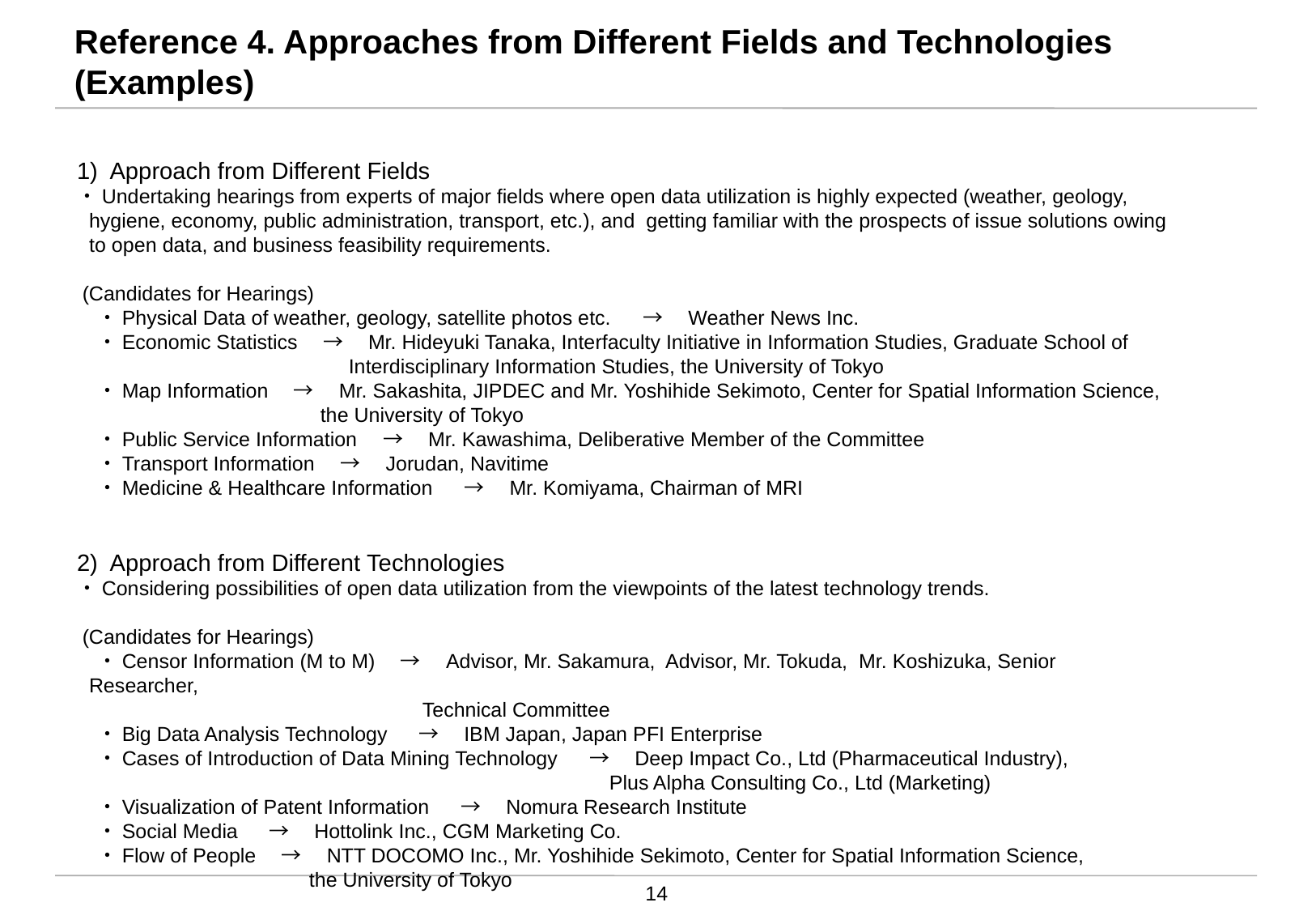

# Reference 4. Approaches from Different Fields and Technologies (Examples)
1)  Approach from Different Fields
・Undertaking hearings from experts of major fields where open data utilization is highly expected (weather, geology, hygiene, economy, public administration, transport, etc.), and  getting familiar with the prospects of issue solutions owing to open data, and business feasibility requirements.

 (Candidates for Hearings)
　・Physical Data of weather, geology, satellite photos etc. 　→　Weather News Inc.
　・Economic Statistics　→　Mr. Hideyuki Tanaka, Interfaculty Initiative in Information Studies, Graduate School of
                                                Interdisciplinary Information Studies, the University of Tokyo
　・Map Information　→　Mr. Sakashita, JIPDEC and Mr. Yoshihide Sekimoto, Center for Spatial Information Science,
                                           the University of Tokyo
　・Public Service Information　→　Mr. Kawashima, Deliberative Member of the Committee
　・Transport Information　→　Jorudan, Navitime
　・Medicine & Healthcare Information 　→　Mr. Komiyama, Chairman of MRI

2)  Approach from Different Technologies
・Considering possibilities of open data utilization from the viewpoints of the latest technology trends.

 (Candidates for Hearings)
　・Censor Information (M to M)　→　Advisor, Mr. Sakamura,  Advisor, Mr. Tokuda,  Mr. Koshizuka, Senior Researcher,
                                                             Technical Committee
　・Big Data Analysis Technology 　→　IBM Japan, Japan PFI Enterprise
　・Cases of Introduction of Data Mining Technology 　→　Deep Impact Co., Ltd (Pharmaceutical Industry),
                                                                                              Plus Alpha Consulting Co., Ltd (Marketing)
　・Visualization of Patent Information 　→　Nomura Research Institute
　・Social Media 　→　Hottolink Inc., CGM Marketing Co.
　・Flow of People　→　NTT DOCOMO Inc., Mr. Yoshihide Sekimoto, Center for Spatial Information Science,
                                         the University of Tokyo
14